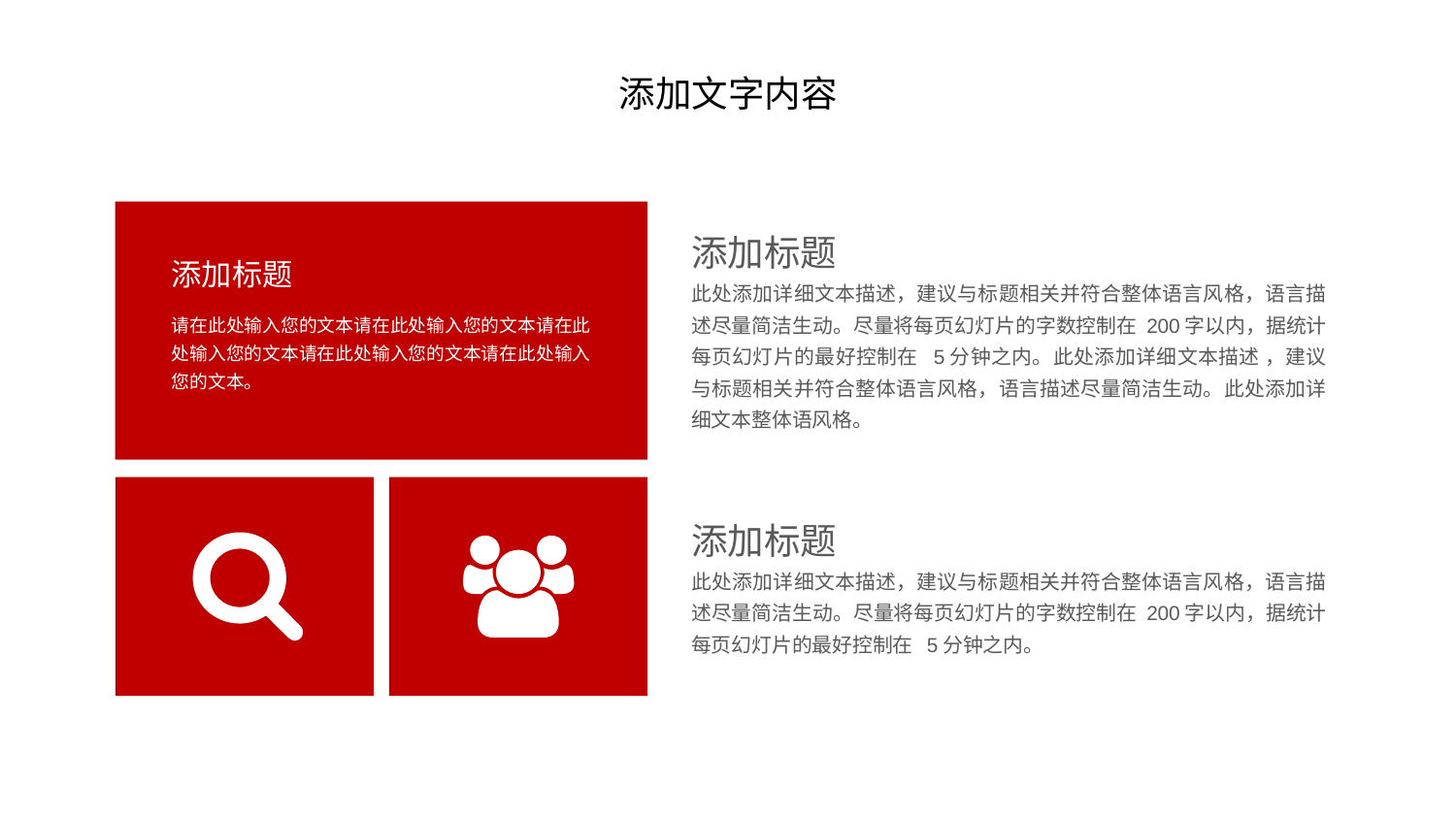

添加文字内容

添加标题
添加标题
此处添加详细文本描述，建议与标题相关并符合整体语言风格，语言描述尽量简洁生动。尽量将每页幻灯片的字数控制在 200字以内，据统计每页幻灯片的最好控制在  5分钟之内。此处添加详细文本描述 ，建议与标题相关并符合整体语言风格，语言描述尽量简洁生动。此处添加详细文本整体语风格。
请在此处输入您的文本请在此处输入您的文本请在此处输入您的文本请在此处输入您的文本请在此处输入您的文本。

添加标题

此处添加详细文本描述，建议与标题相关并符合整体语言风格，语言描述尽量简洁生动。尽量将每页幻灯片的字数控制在 200字以内，据统计每页幻灯片的最好控制在  5分钟之内。